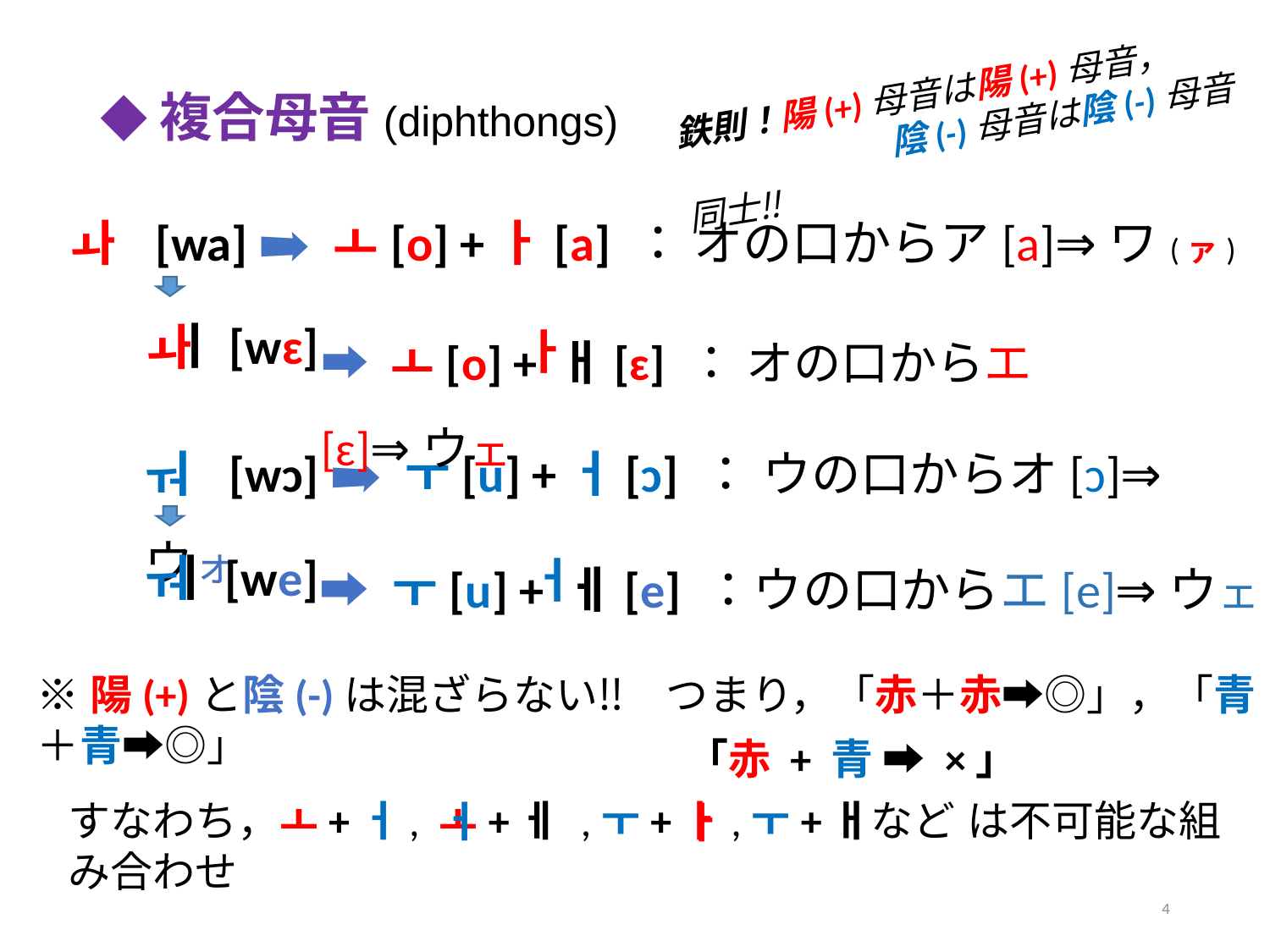

鉄則！陽(+)母音は陽(+)母音，
　　　　　　陰(-)母音は陰(-)母音同士‼
◆複合母音(diphthongs)
ㅘ  [wa] ➡ ㅗ[o] +ㅏ[a] ： オの口からア[a]⇒ワ(ァ)

➡ ㅗ[o] + ㅐ[ɛ] ： オの口からエ[ɛ]⇒ウェ
ㅏ
 ㅣ[wɛ]
ㅘ
ㅝ  [wɔ] ➡ ㅜ[u] +ㅓ[ɔ] ： ウの口からオ[ɔ]⇒ウォ

➡ ㅜ[u] + ㅔ[e] ：ウの口からエ[e]⇒ウェ
ㅓ
ㅣ[we]
ㅝ
※陽(+)と陰(-)は混ざらない‼　つまり，「赤＋赤➡◎」，「青＋青➡◎」
「赤 + 青 ➡ ×」
すなわち，ㅗ+ㅓ, ㅗ+ㅔ ,ㅜ+ㅏ,ㅜ+ㅐなど は不可能な組み合わせ
ㅓ
ㅏ
4